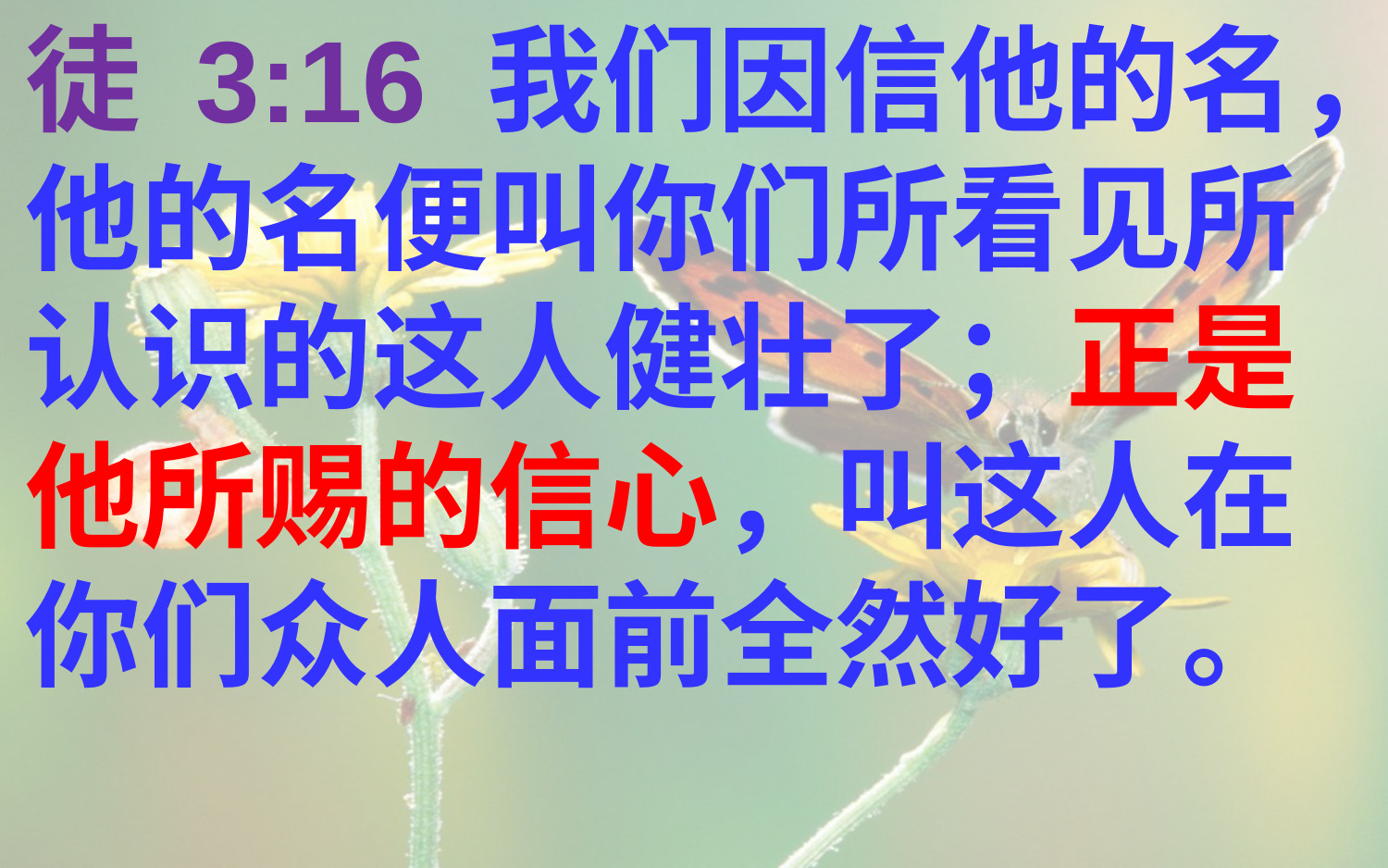

徒 3:16 我们因信他的名，他的名便叫你们所看见所认识的这人健壮了；正是他所赐的信心，叫这人在你们众人面前全然好了。